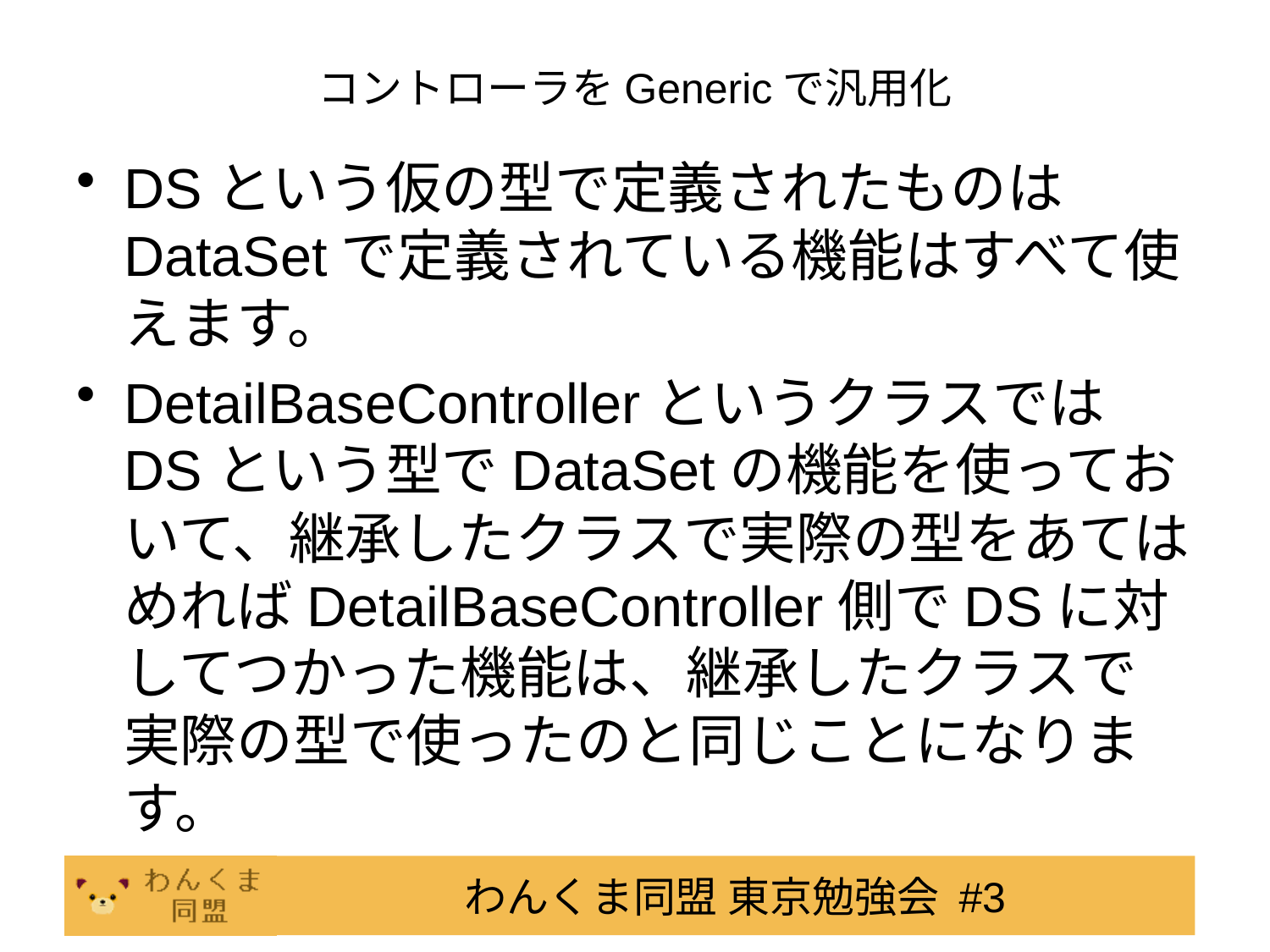

# コントローラをGenericで汎用化
DSという仮の型で定義されたものはDataSetで定義されている機能はすべて使えます。
DetailBaseControllerというクラスではDSという型でDataSetの機能を使っておいて、継承したクラスで実際の型をあてはめればDetailBaseController側でDSに対してつかった機能は、継承したクラスで実際の型で使ったのと同じことになります。